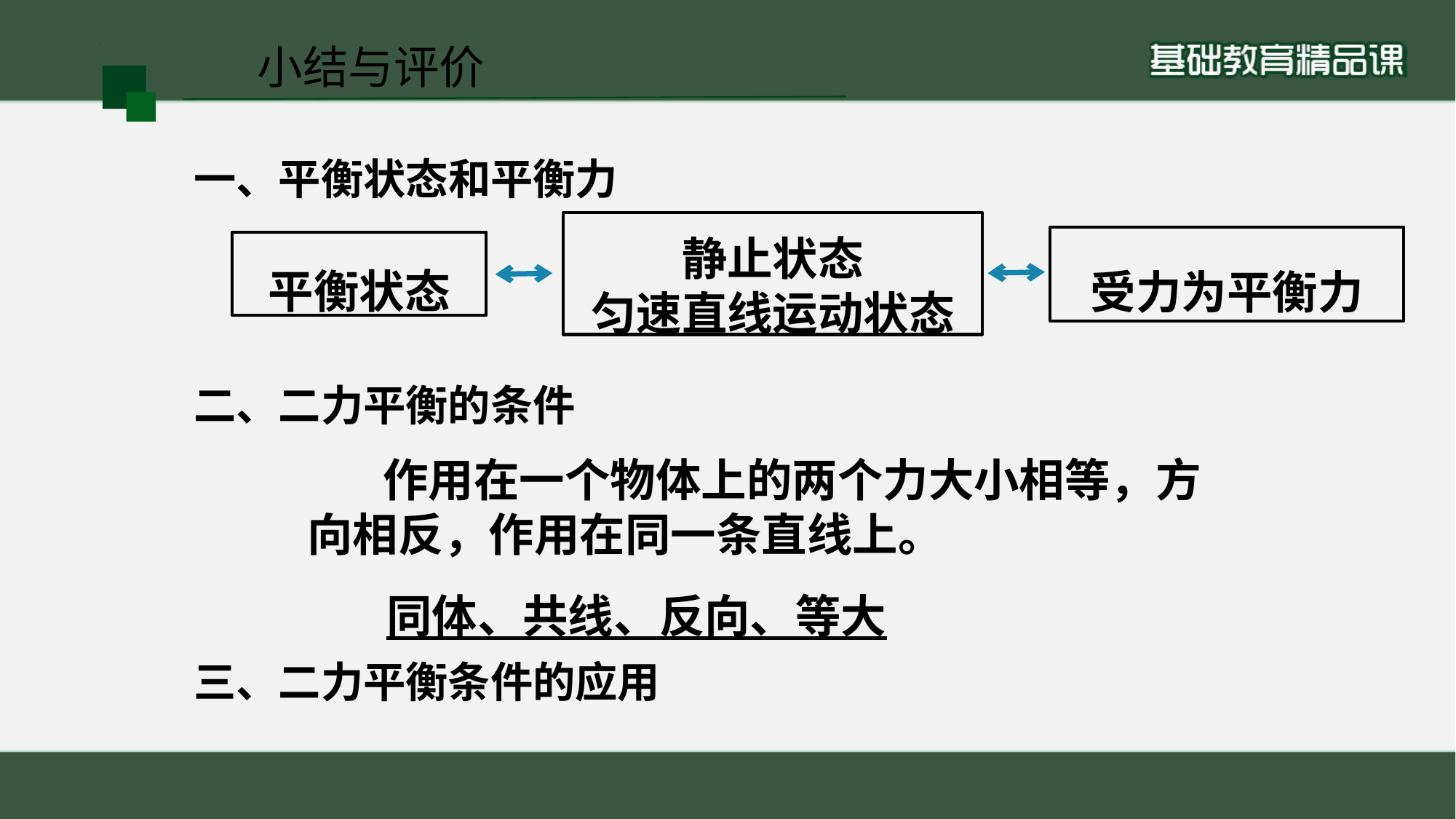

小结与评价

一、平衡状态和平衡力

静止状态
匀速直线运动状态

受力为平衡力
平衡状态
二、二力平衡的条件
 作用在一个物体上的两个力大小相等，方向相反，作用在同一条直线上。
同体、共线、反向、等大
三、二力平衡条件的应用